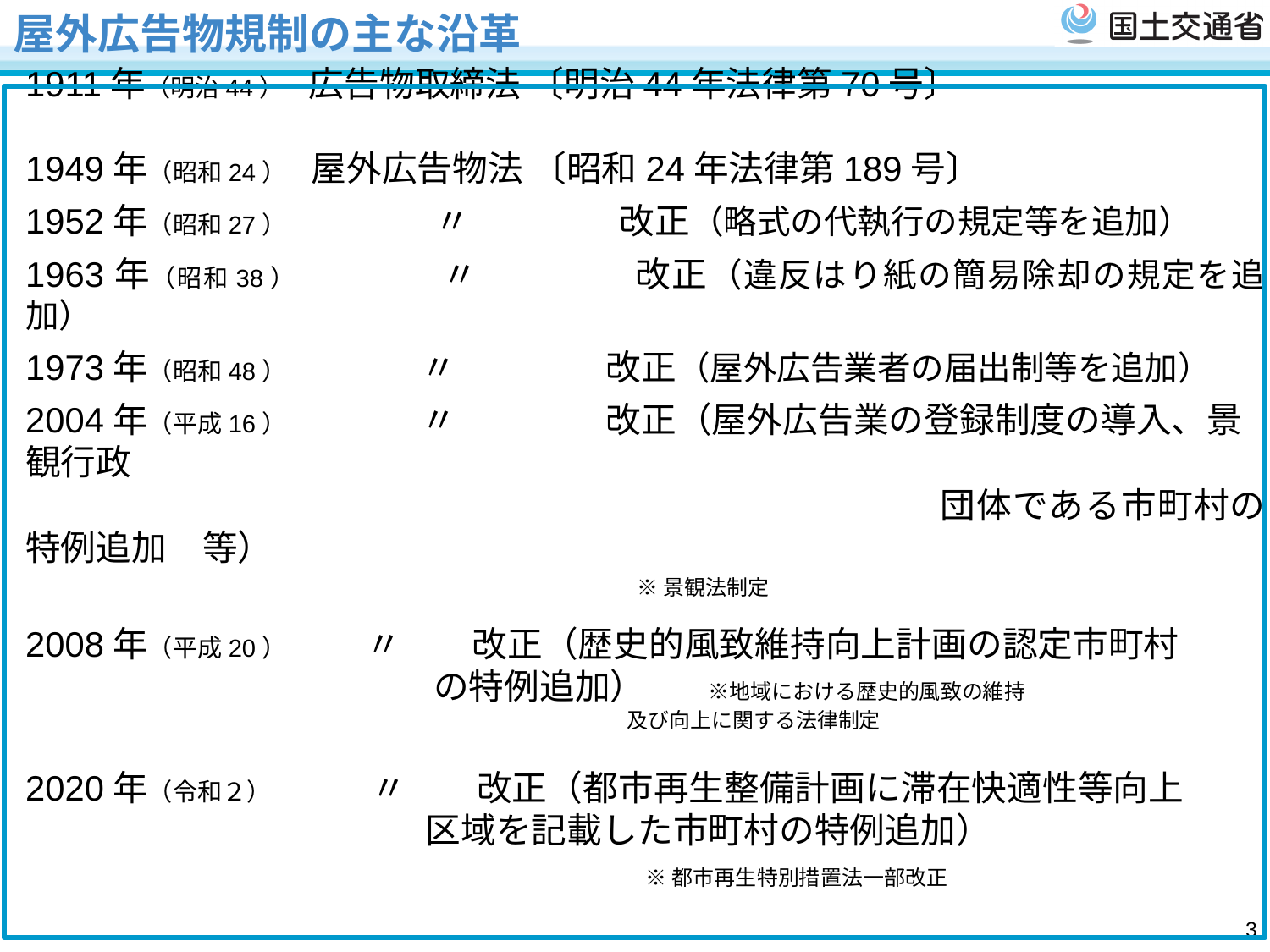

# 屋外広告物規制の主な沿革
1911年（明治44）　広告物取締法 〔明治44年法律第70号〕

1949年（昭和24）　屋外広告物法 〔昭和24年法律第189号〕
1952年（昭和27）　　　　　　〃 　　　　改正（略式の代執行の規定等を追加）
1963年（昭和38）　  　　　　〃 　　　　改正（違反はり紙の簡易除却の規定を追加）
1973年（昭和48）　  　　　　〃 　　　　改正（屋外広告業者の届出制等を追加）
2004年（平成16）　 　　　　 〃 　　　　改正（屋外広告業の登録制度の導入、景観行政
　　　　　　　　　　　　　　　　　　　　　　　　　 団体である市町村の特例追加　等）
                                                                                                                                                        ※景観法制定

2008年（平成20）　          〃         改正（歴史的風致維持向上計画の認定市町村
                                                   の特例追加）        ※地域における歴史的風致の維持
                                                                                                                                及び向上に関する法律制定

2020年（令和２）　        　 〃         改正（都市再生整備計画に滞在快適性等向上
                                                  区域を記載した市町村の特例追加）
                                                                                                                                                        ※都市再生特別措置法一部改正

3